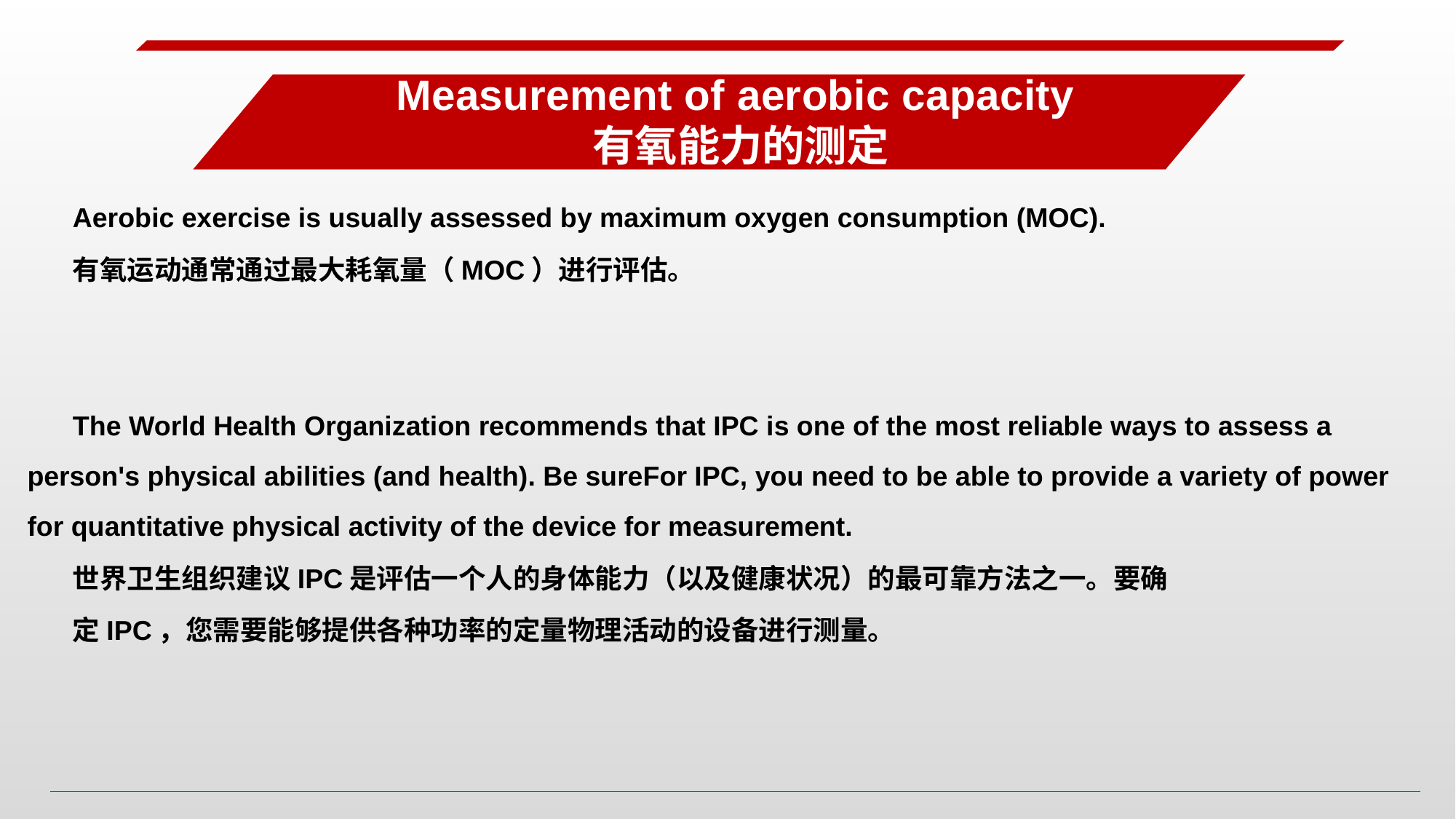

# Measurement of aerobic capacity有氧能力的测定

Aerobic exercise is usually assessed by maximum oxygen consumption (MOC).
有氧运动通常通过最大耗氧量（MOC）进行评估。

The World Health Organization recommends that IPC is one of the most reliable ways to assess a person's physical abilities (and health). Be sureFor IPC, you need to be able to provide a variety of power for quantitative physical activity of the device for measurement.
世界卫生组织建议IPC是评估一个人的身体能力（以及健康状况）的最可靠方法之一。要确
定IPC，您需要能够提供各种功率的定量物理活动的设备进行测量。